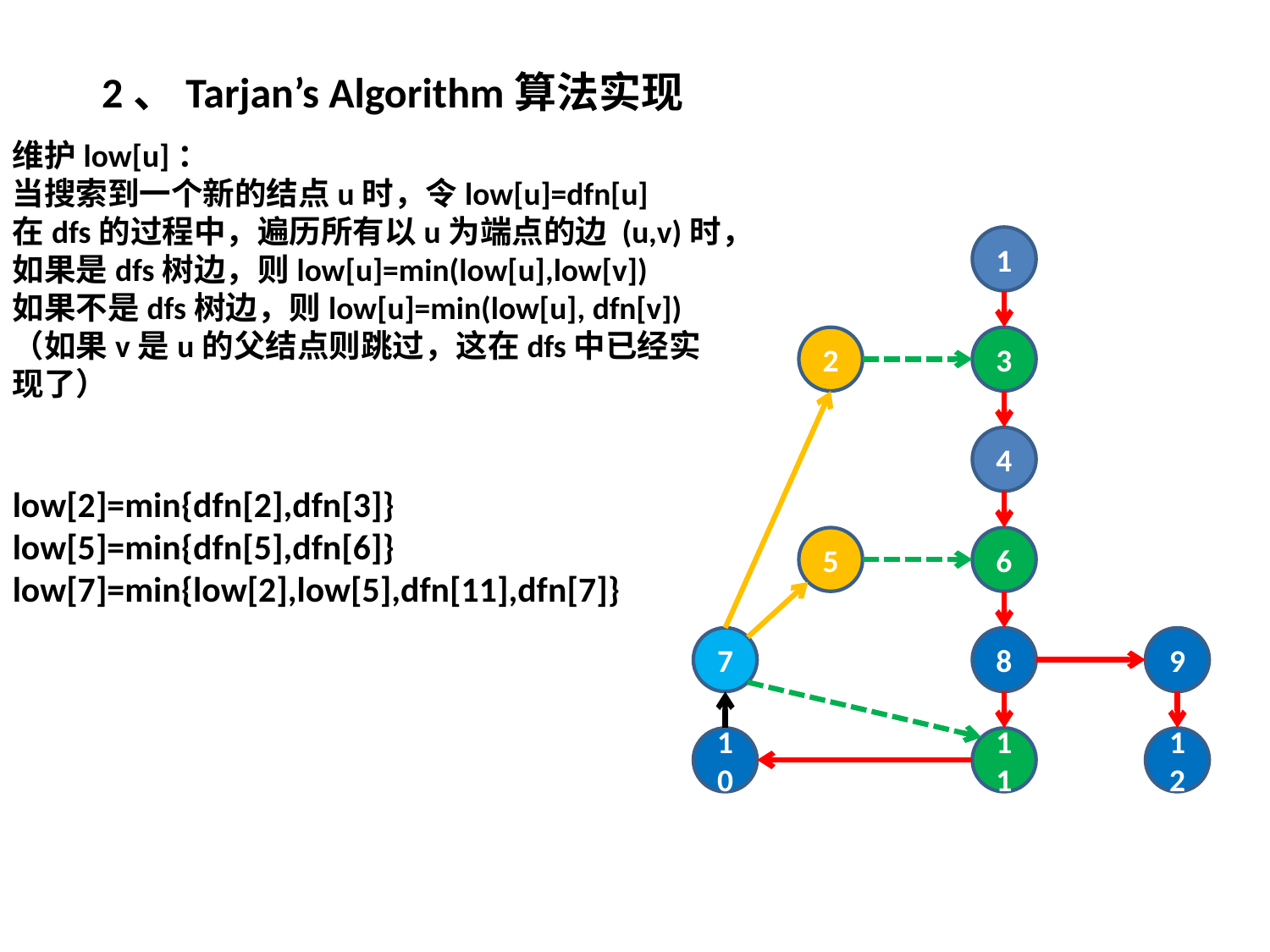

2、Tarjan’s Algorithm算法实现
维护low[u]：
当搜索到一个新的结点u时，令low[u]=dfn[u]
在dfs的过程中，遍历所有以u为端点的边 (u,v)时，
如果是dfs树边，则low[u]=min(low[u],low[v])
如果不是dfs树边，则low[u]=min(low[u], dfn[v])
（如果v是u的父结点则跳过，这在dfs中已经实现了）
1
2
3
4
low[2]=min{dfn[2],dfn[3]}
low[5]=min{dfn[5],dfn[6]}
low[7]=min{low[2],low[5],dfn[11],dfn[7]}
5
6
7
8
9
10
11
12